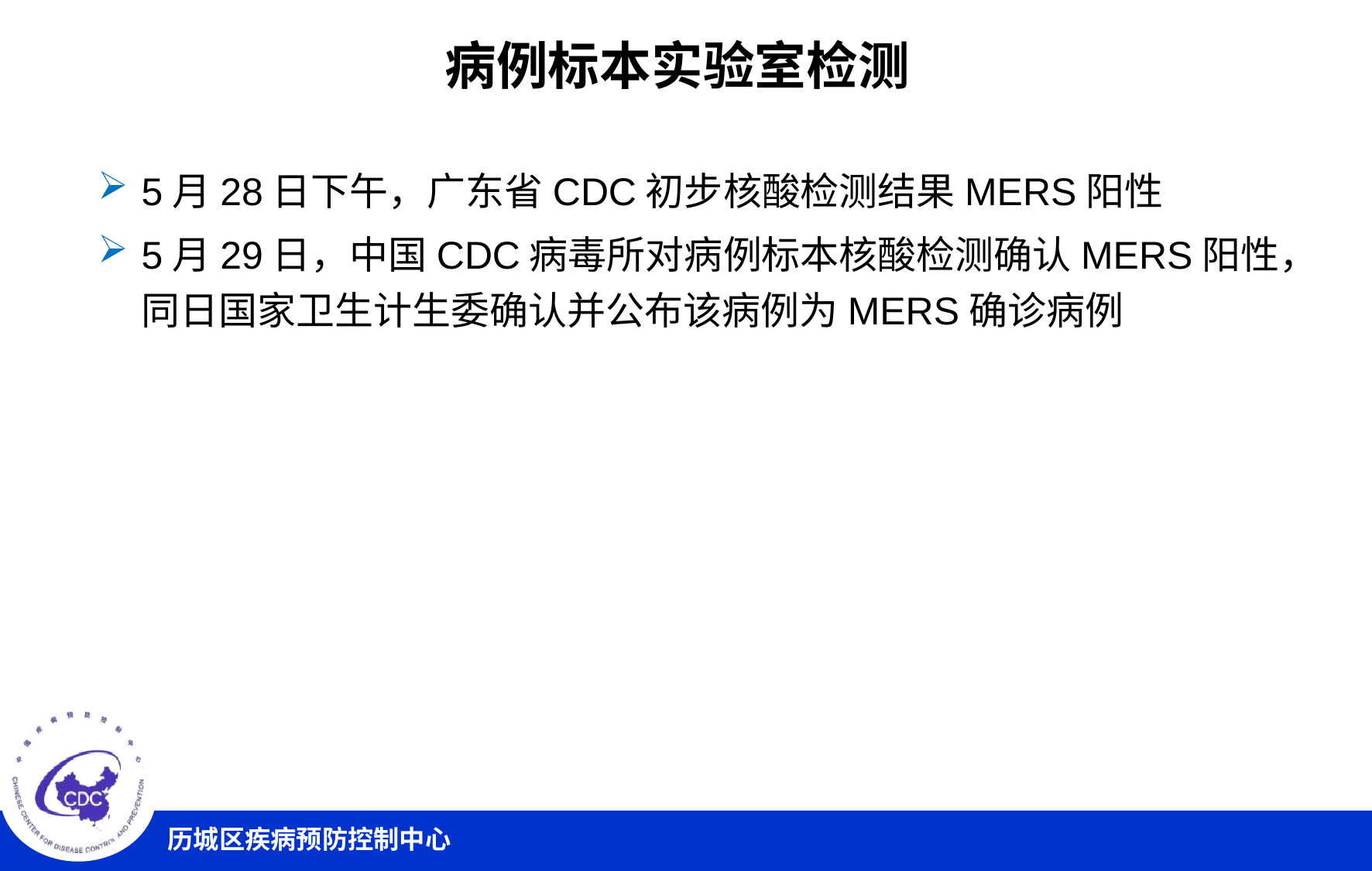

# 病例标本实验室检测
5月28日下午，广东省CDC初步核酸检测结果MERS阳性
5月29日，中国CDC病毒所对病例标本核酸检测确认MERS阳性，同日国家卫生计生委确认并公布该病例为MERS确诊病例